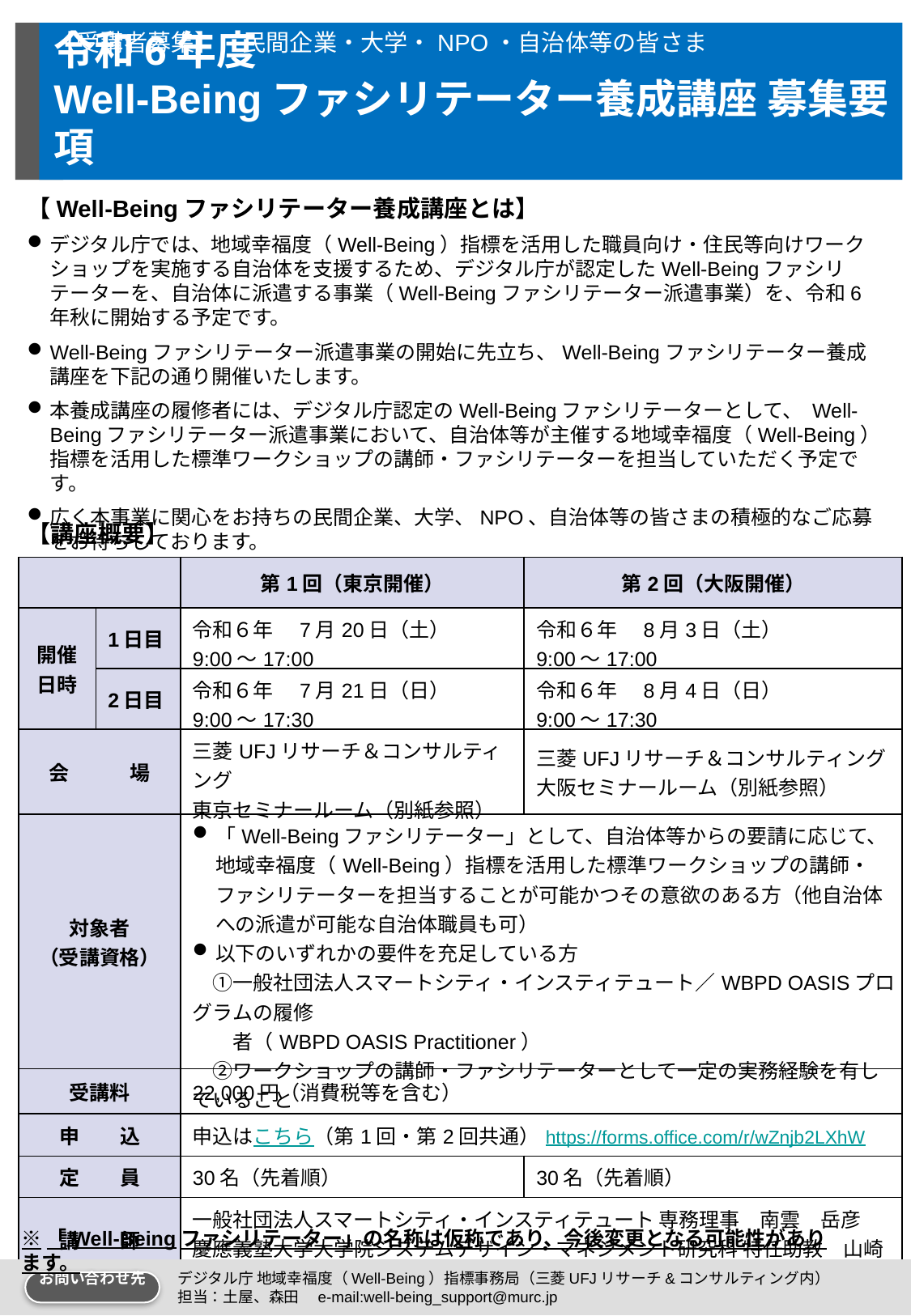

令和6年度
Well-Beingファシリテーター養成講座 募集要項
【受講者募集】　民間企業・大学・NPO・自治体等の皆さま

【Well-Beingファシリテーター養成講座とは】
デジタル庁では、地域幸福度（Well-Being）指標を活用した職員向け・住民等向けワークショップを実施する自治体を支援するため、デジタル庁が認定したWell-Beingファシリテーターを、自治体に派遣する事業（Well-Beingファシリテーター派遣事業）を、令和6年秋に開始する予定です。
Well-Beingファシリテーター派遣事業の開始に先立ち、Well-Beingファシリテーター養成講座を下記の通り開催いたします。
本養成講座の履修者には、デジタル庁認定のWell-Beingファシリテーターとして、 Well-Beingファシリテーター派遣事業において、自治体等が主催する地域幸福度（Well-Being）指標を活用した標準ワークショップの講師・ファシリテーターを担当していただく予定です。
広く本事業に関心をお持ちの民間企業、大学、NPO、自治体等の皆さまの積極的なご応募をお待ちしております。
【講座概要】
|  |  | 第1回（東京開催） | 第2回（大阪開催） |
| --- | --- | --- | --- |
| 開催日時 | 1日目 | 令和６年　7月20日（土） 9:00～17:00 | 令和６年　8月3日（土） 9:00～17:00 |
|  | 2日目 | 令和６年　7月21日（日） 9:00～17:30 | 令和６年　8月4日（日） 9:00～17:30 |
| 会　　　場 |  | 三菱UFJリサーチ＆コンサルティング 東京セミナールーム（別紙参照） | 三菱UFJリサーチ＆コンサルティング 大阪セミナールーム（別紙参照） |
| 対象者 （受講資格） |  | 「Well-Beingファシリテーター」として、自治体等からの要請に応じて、地域幸福度（Well-Being）指標を活用した標準ワークショップの講師・ファシリテーターを担当することが可能かつその意欲のある方（他自治体への派遣が可能な自治体職員も可） 以下のいずれかの要件を充足している方 　①一般社団法人スマートシティ・インスティテュート／WBPD OASISプログラムの履修 　　者（WBPD OASIS Practitioner） 　②ワークショップの講師・ファシリテーターとして一定の実務経験を有していること |  |
| 受講料 |  | 22,000円（消費税等を含む） |  |
| 申　　込 |  | 申込はこちら（第1回・第2回共通）https://forms.office.com/r/wZnjb2LXhW |  |
| 定　　員 |  | 30名（先着順） | 30名（先着順） |
| 講　　師 |  | 一般社団法人スマートシティ・インスティテュート 専務理事　南雲　岳彦 慶應義塾大学大学院システムデザイン・マネジメント研究科 特任助教　山崎 真湖人 |  |
| 主催者 （運営事務局） |  | デジタル庁／地域幸福度（Well-Being）指標事務局 （運営受託者：三菱UFJリサーチ＆コンサルティング株式会社） |  |
※「Well-Beingファシリテーター」の名称は仮称であり、今後変更となる可能性があります。
　デジタル庁 地域幸福度（Well-Being）指標事務局（三菱UFJリサーチ&コンサルティング内）
　担当：土屋、森田　e-mail:well-being_support@murc.jp
お問い合わせ先